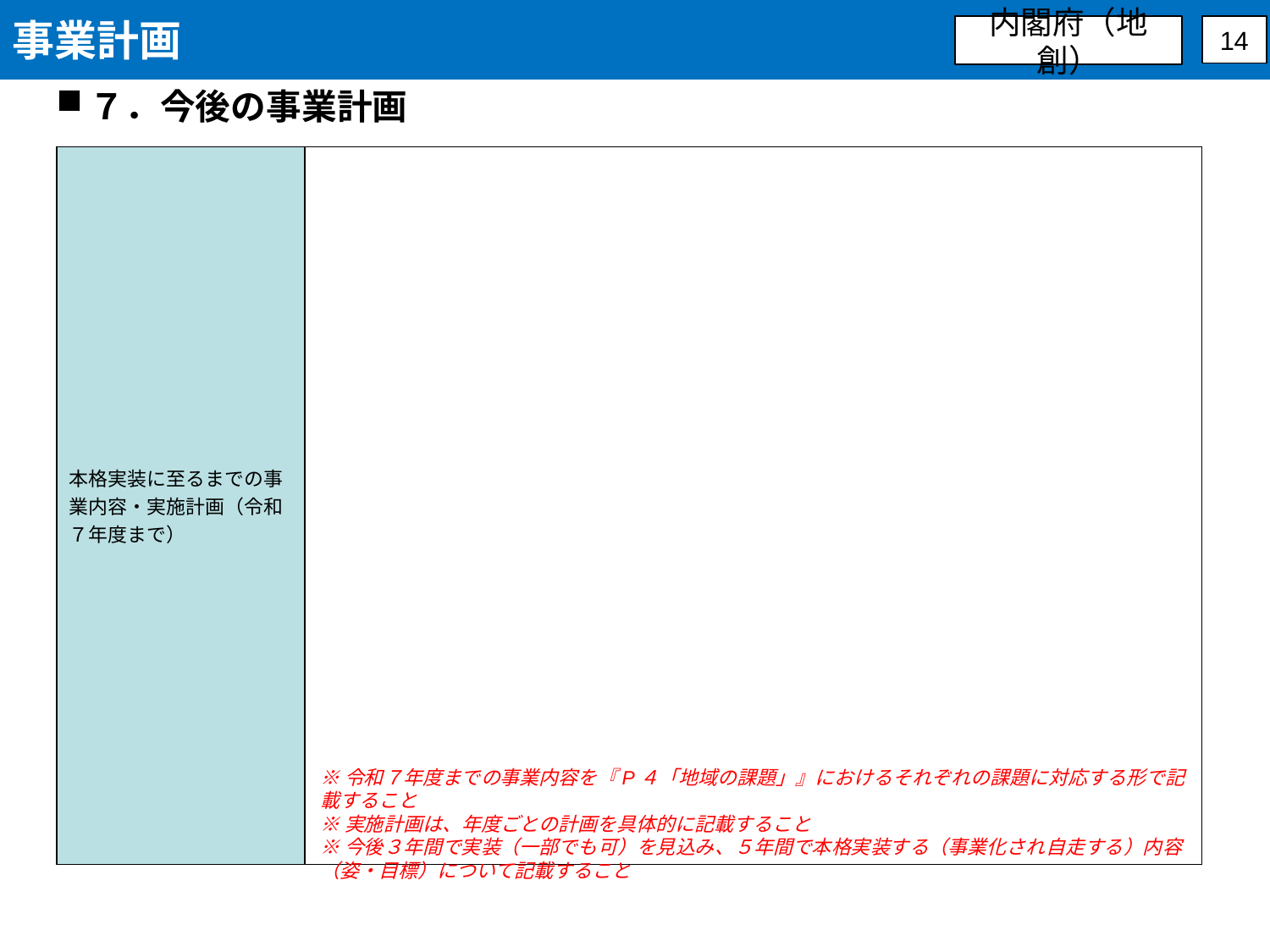

事業計画
内閣府（地創）
14
７．今後の事業計画
| 本格実装に至るまでの事業内容・実施計画（令和７年度まで） |  |
| --- | --- |
※令和７年度までの事業内容を『P４「地域の課題」』におけるそれぞれの課題に対応する形で記載すること
※実施計画は、年度ごとの計画を具体的に記載すること
※今後３年間で実装（一部でも可）を見込み、５年間で本格実装する（事業化され自走する）内容（姿・目標）について記載すること